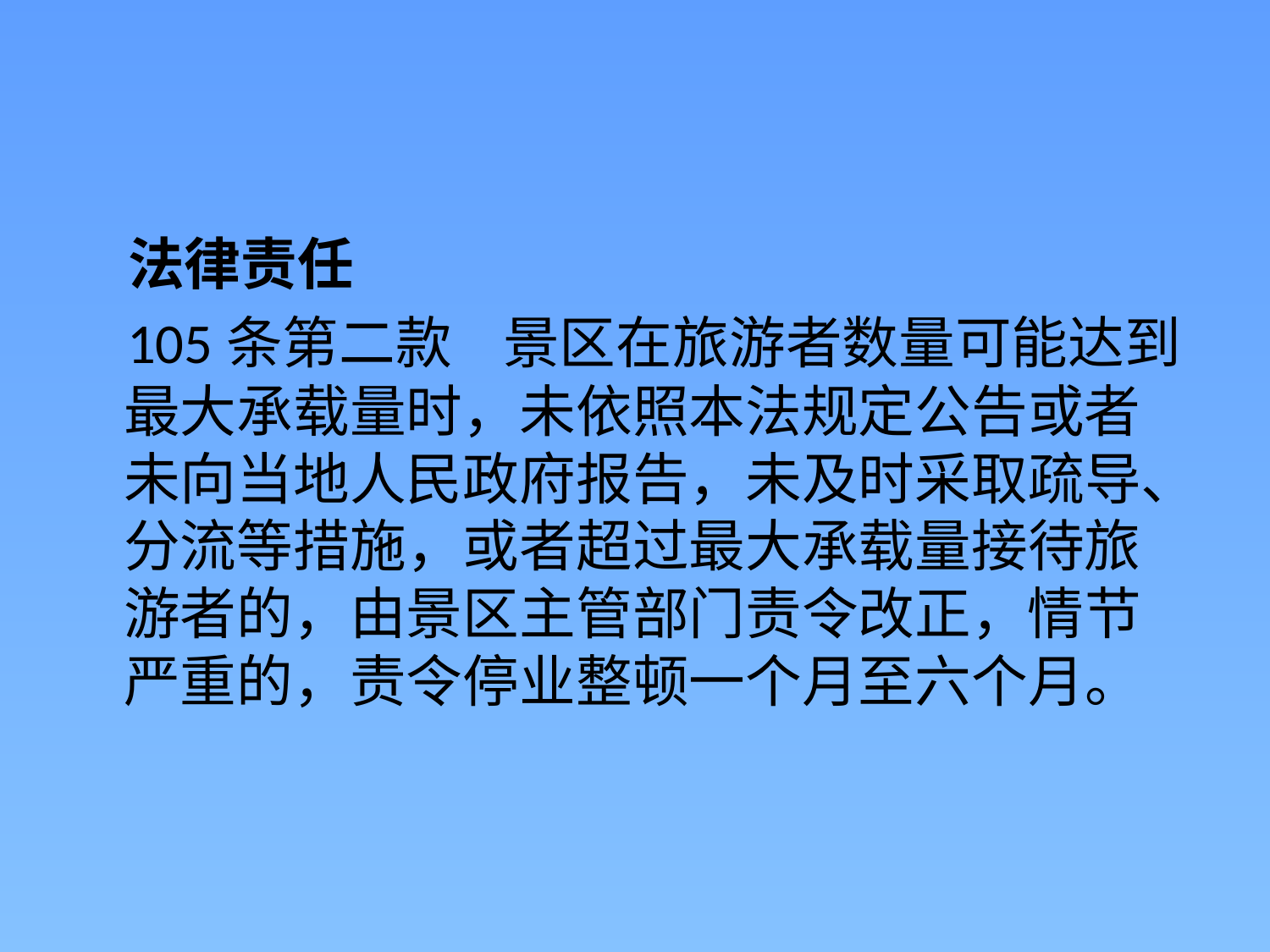

#
   法律责任
    105条第二款    景区在旅游者数量可能达到最大承载量时，未依照本法规定公告或者未向当地人民政府报告，未及时采取疏导、分流等措施，或者超过最大承载量接待旅游者的，由景区主管部门责令改正，情节严重的，责令停业整顿一个月至六个月。